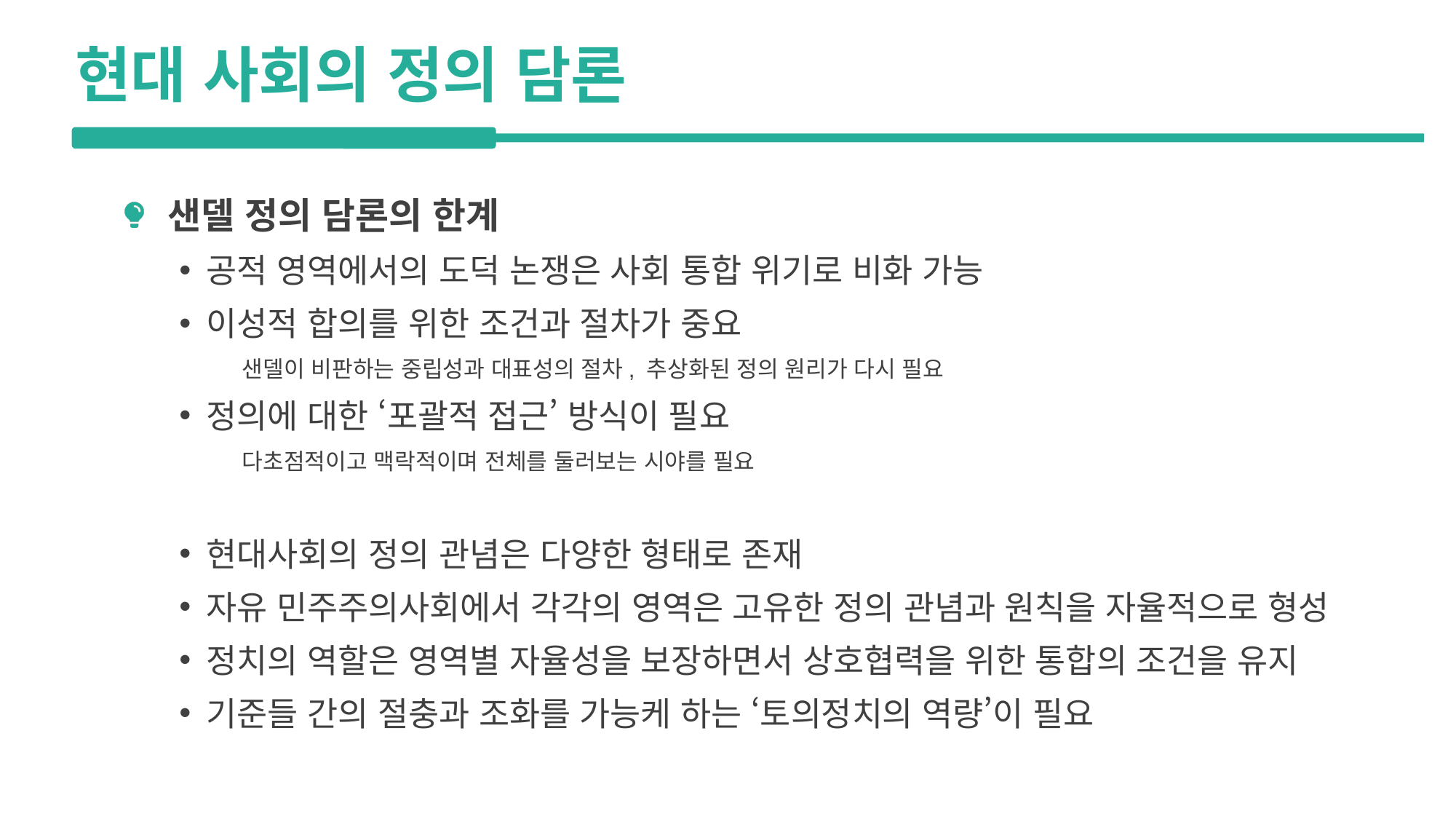

현대 사회의 정의 담론
샌델 정의 담론의 한계
공적 영역에서의 도덕 논쟁은 사회 통합 위기로 비화 가능
이성적 합의를 위한 조건과 절차가 중요
샌델이 비판하는 중립성과 대표성의 절차, 추상화된 정의 원리가 다시 필요
정의에 대한 ‘포괄적 접근’ 방식이 필요
다초점적이고 맥락적이며 전체를 둘러보는 시야를 필요

현대사회의 정의 관념은 다양한 형태로 존재
자유 민주주의사회에서 각각의 영역은 고유한 정의 관념과 원칙을 자율적으로 형성
정치의 역할은 영역별 자율성을 보장하면서 상호협력을 위한 통합의 조건을 유지
기준들 간의 절충과 조화를 가능케 하는 ‘토의정치의 역량’이 필요